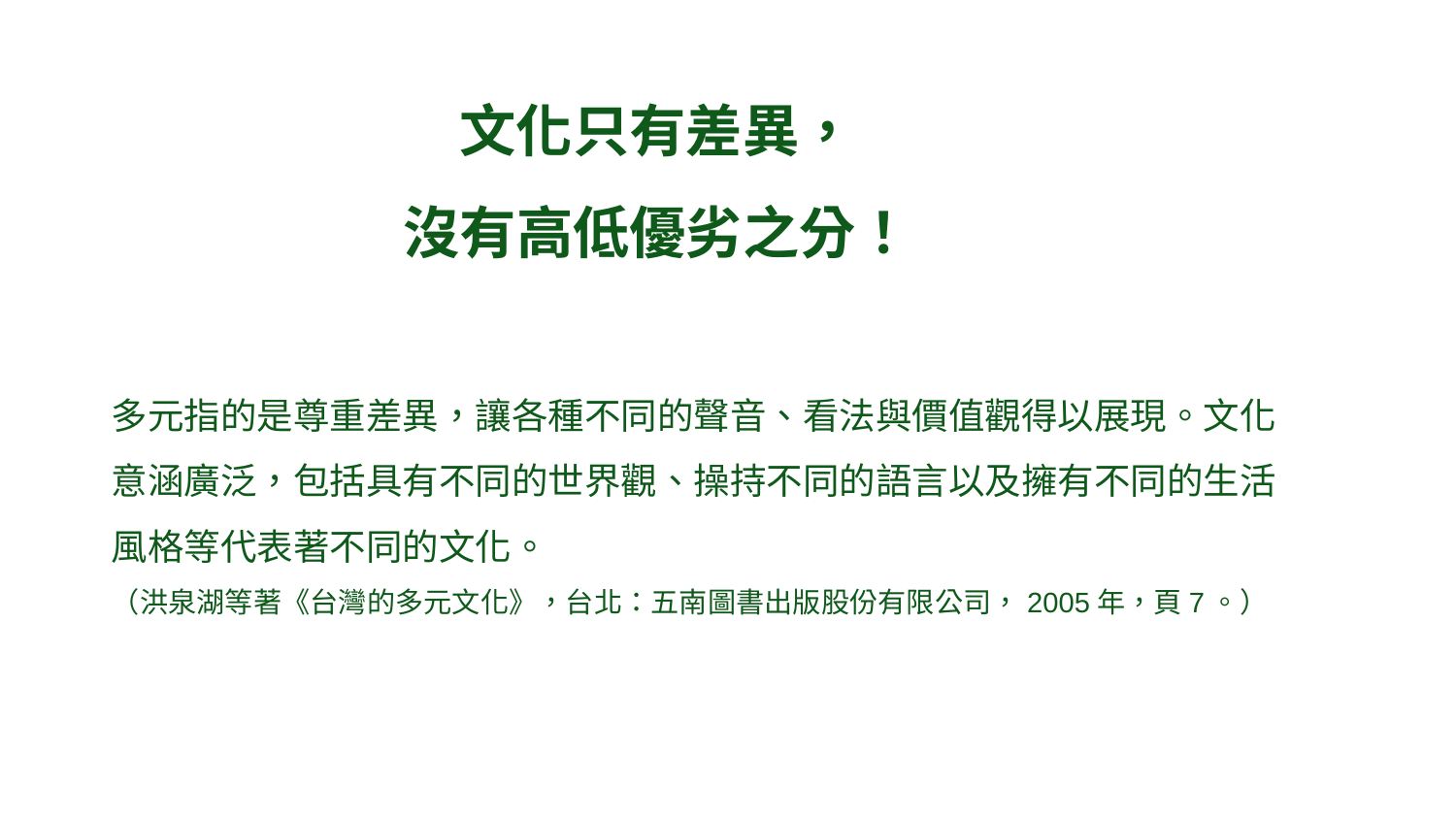

文化只有差異，
沒有高低優劣之分！
多元指的是尊重差異，讓各種不同的聲音、看法與價值觀得以展現。文化意涵廣泛，包括具有不同的世界觀、操持不同的語言以及擁有不同的生活風格等代表著不同的文化。
（洪泉湖等著《台灣的多元文化》，台北：五南圖書出版股份有限公司，2005年，頁7。）